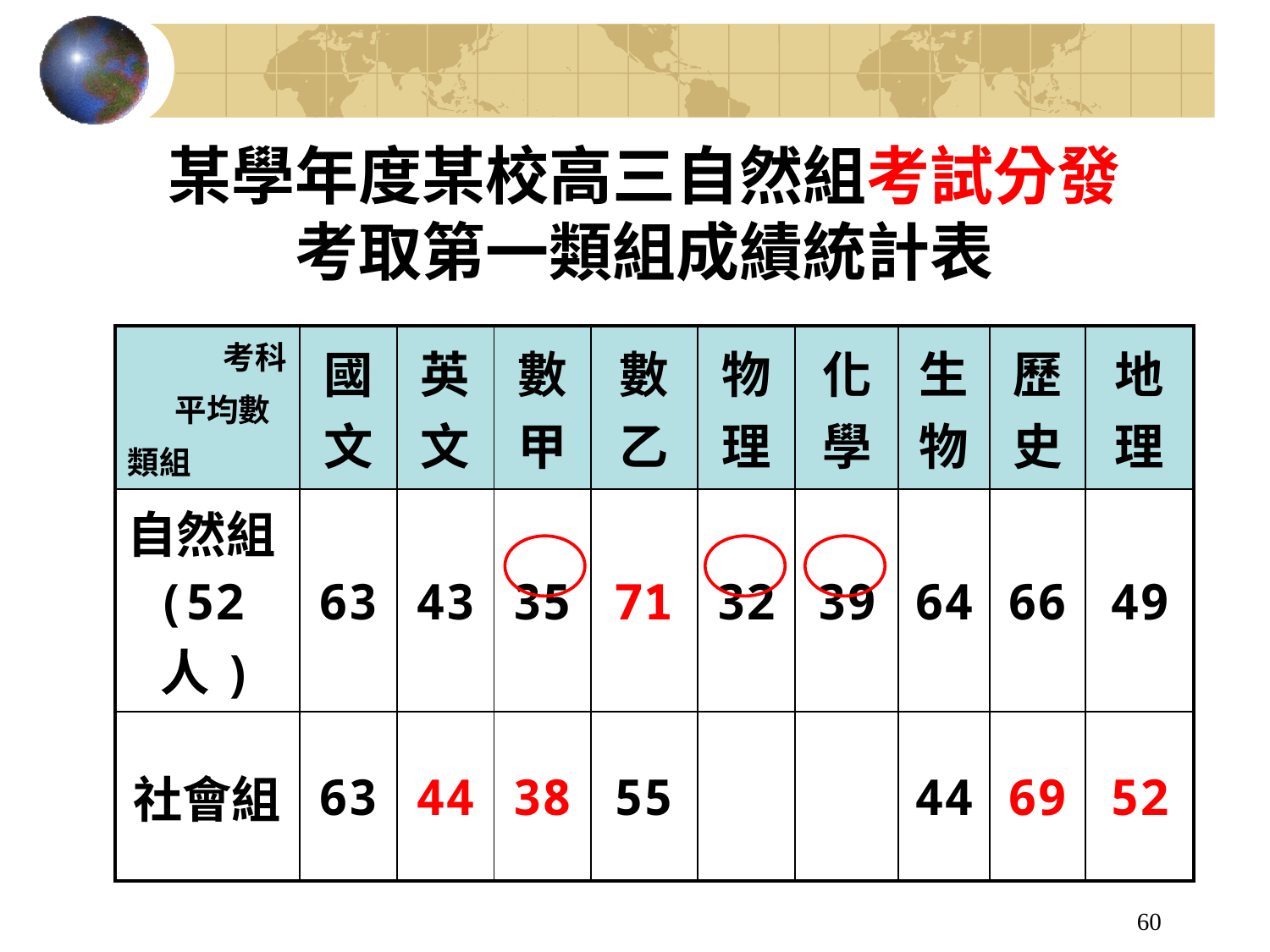

# 某學年度某校高三自然組考試分發 考取第一類組成績統計表
| 考科 平均數 類組 | 國文 | 英文 | 數甲 | 數乙 | 物理 | 化學 | 生物 | 歷史 | 地理 |
| --- | --- | --- | --- | --- | --- | --- | --- | --- | --- |
| 自然組(52人) | 63 | 43 | 35 | 71 | 32 | 39 | 64 | 66 | 49 |
| 社會組 | 63 | 44 | 38 | 55 |  |  | 44 | 69 | 52 |

60